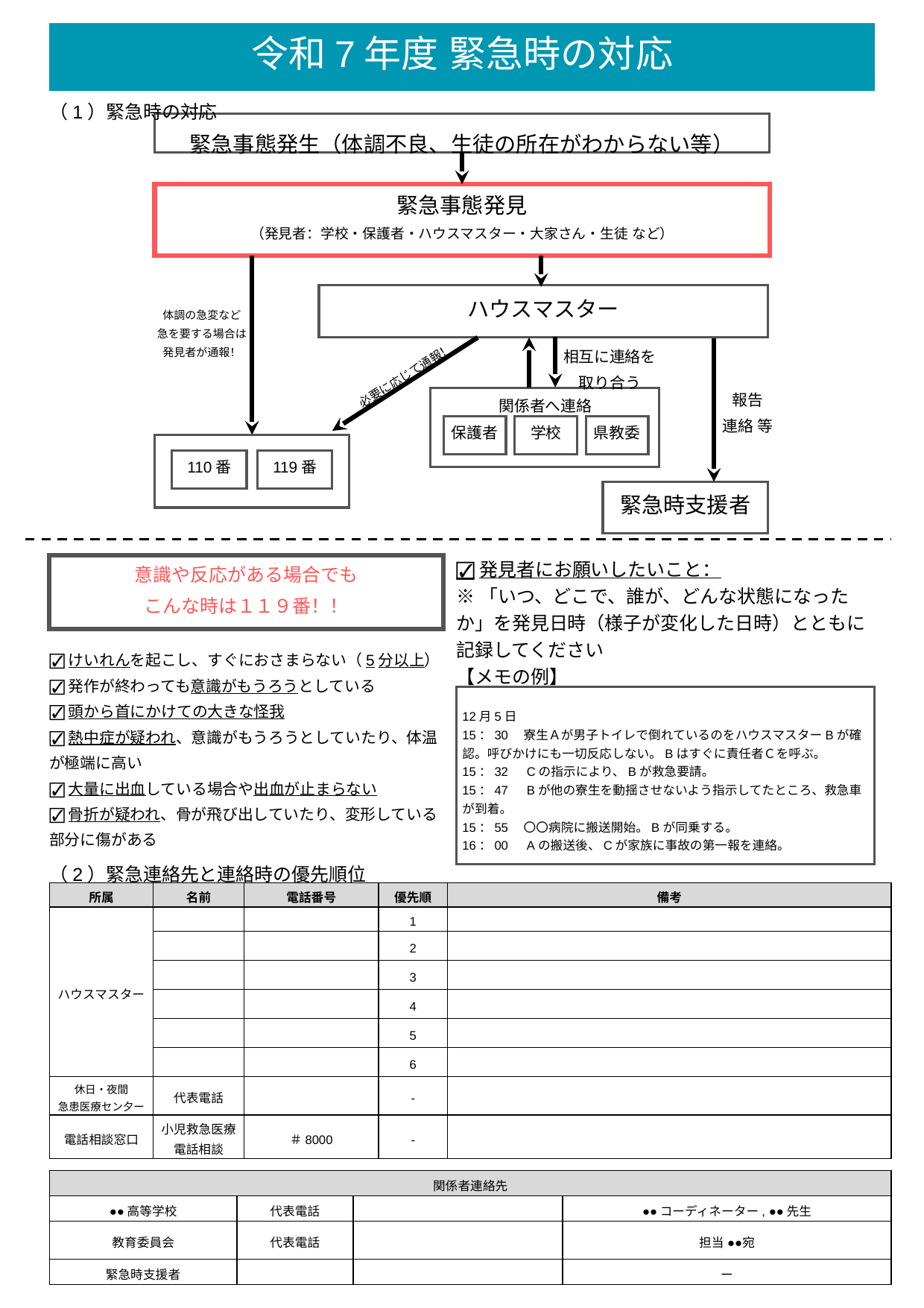

令和7年度 緊急時の対応
（1）緊急時の対応

緊急事態発生（体調不良、生徒の所在がわからない等）

緊急事態発見
（発見者：学校・保護者・ハウスマスター・大家さん・生徒 など）

ハウスマスター
体調の急変など
急を要する場合は
発見者が通報！
相互に連絡を
取り合う
必要に応じて通報！

報告
連絡 等
関係者へ連絡

保護者

学校

県教委

110番

119番

緊急時支援者

意識や反応がある場合でも
こんな時は１１９番！！
☑️発見者にお願いしたいこと：
※「いつ、どこで、誰が、どんな状態になったか」を発見日時（様子が変化した日時）とともに記録してください
【メモの例】
☑️けいれんを起こし、すぐにおさまらない（5分以上）
☑️発作が終わっても意識がもうろうとしている
☑️頭から首にかけての大きな怪我
☑️熱中症が疑われ、意識がもうろうとしていたり、体温が極端に高い
☑️大量に出血している場合や出血が止まらない
☑️骨折が疑われ、骨が飛び出していたり、変形している部分に傷がある

12月5日
15：30　寮生Ａが男子トイレで倒れているのをハウスマスターBが確認。呼びかけにも一切反応しない。Bはすぐに責任者Ｃを呼ぶ。
15：32　Cの指示により、Bが救急要請。
15：47　Bが他の寮生を動揺させないよう指示してたところ、救急車が到着。
15：55　〇〇病院に搬送開始。Bが同乗する。
16：00　Aの搬送後、Cが家族に事故の第一報を連絡。

（2）緊急連絡先と連絡時の優先順位
| 所属 | 名前 | 電話番号 | 優先順 | 備考 |
| --- | --- | --- | --- | --- |
| ハウスマスター |  |  | 1 |  |
|  |  |  | 2 |  |
|  |  |  | 3 |  |
|  |  |  | 4 |  |
|  |  |  | 5 |  |
|  |  |  | 6 |  |
| 休日・夜間 急患医療セン夕ー | 代表電話 |  | - |  |
| 電話相談窓口 | 小児救急医療電話相談 | ＃8000 | - |  |
| 関係者連絡先 |  |  |  |  |
| --- | --- | --- | --- | --- |
| ●●高等学校 | 代表電話 |  | ●●コーディネーター, ●●先生 |  |
| 教育委員会 | 代表電話 |  | 担当 ●●宛 |  |
| 緊急時支援者 |  |  | ー |  |